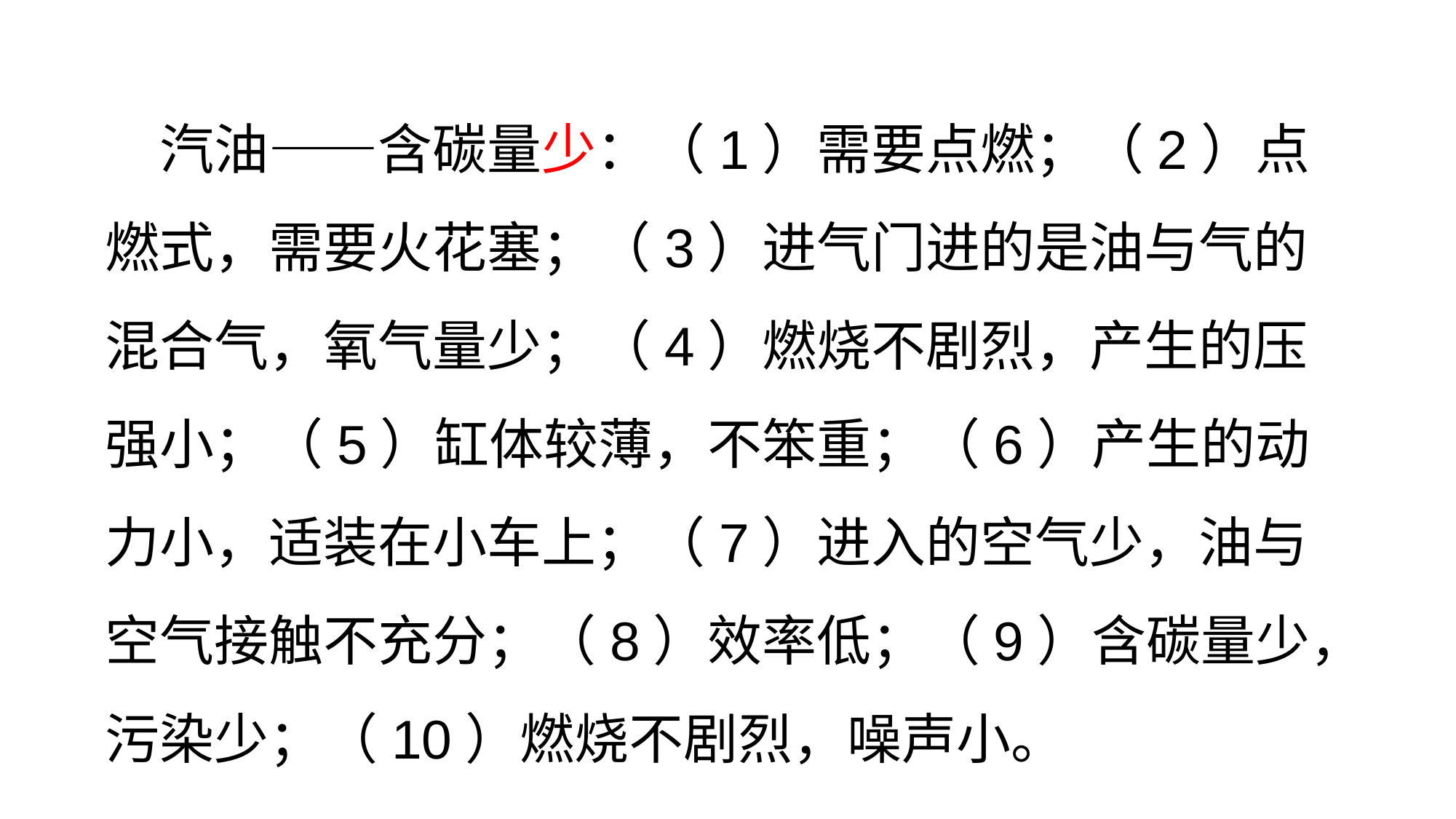

汽油——含碳量少：（1）需要点燃；（2）点燃式，需要火花塞；（3）进气门进的是油与气的混合气，氧气量少；（4）燃烧不剧烈，产生的压强小；（5）缸体较薄，不笨重；（6）产生的动力小，适装在小车上；（7）进入的空气少，油与空气接触不充分；（8）效率低；（9）含碳量少，污染少；（10）燃烧不剧烈，噪声小。